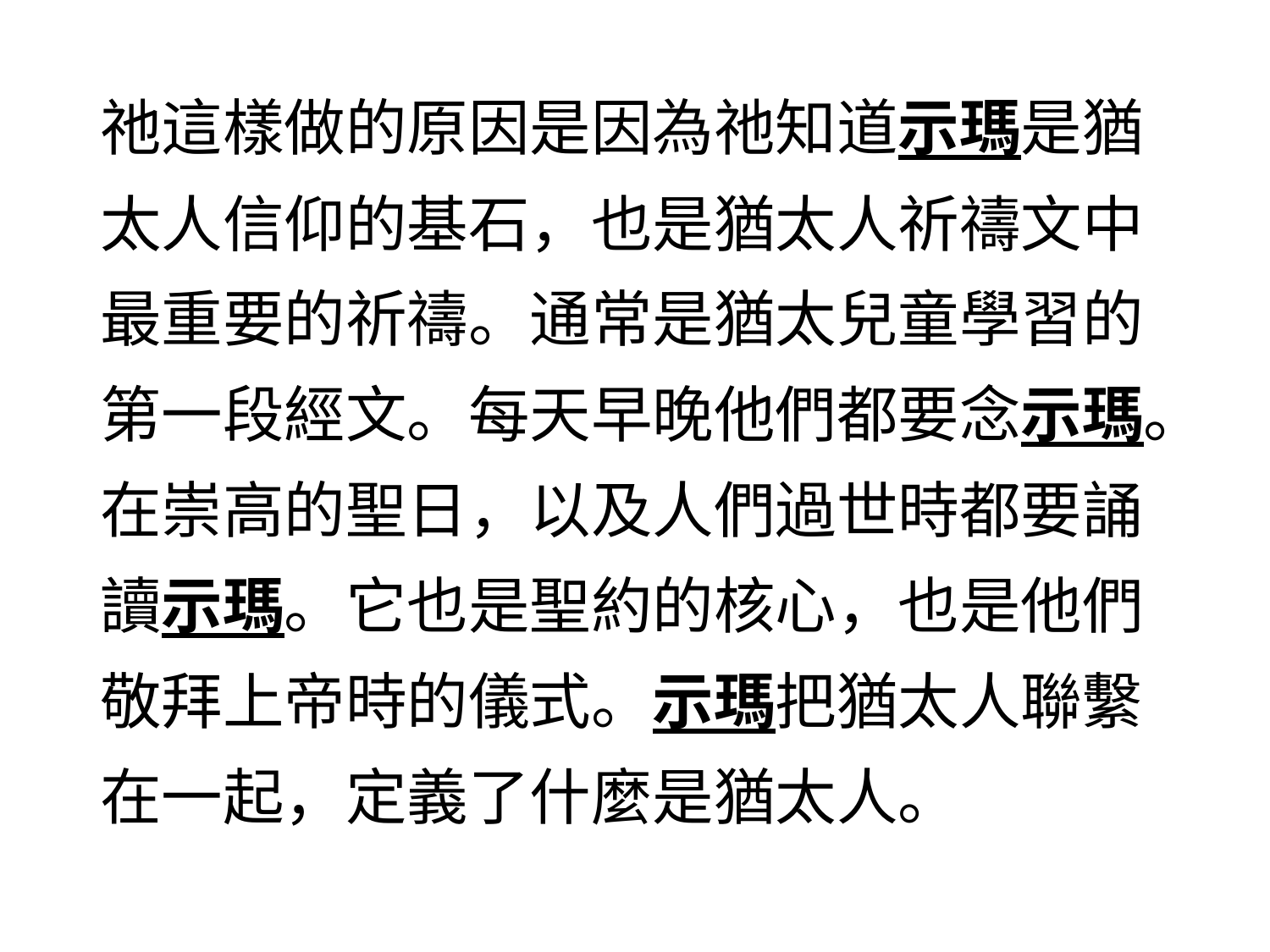

祂這樣做的原因是因為祂知道示瑪是猶太人信仰的基石，也是猶太人祈禱文中最重要的祈禱。通常是猶太兒童學習的第一段經文。每天早晚他們都要念示瑪。在崇高的聖日，以及人們過世時都要誦讀示瑪。它也是聖約的核心，也是他們敬拜上帝時的儀式。示瑪把猶太人聯繫在一起，定義了什麼是猶太人。